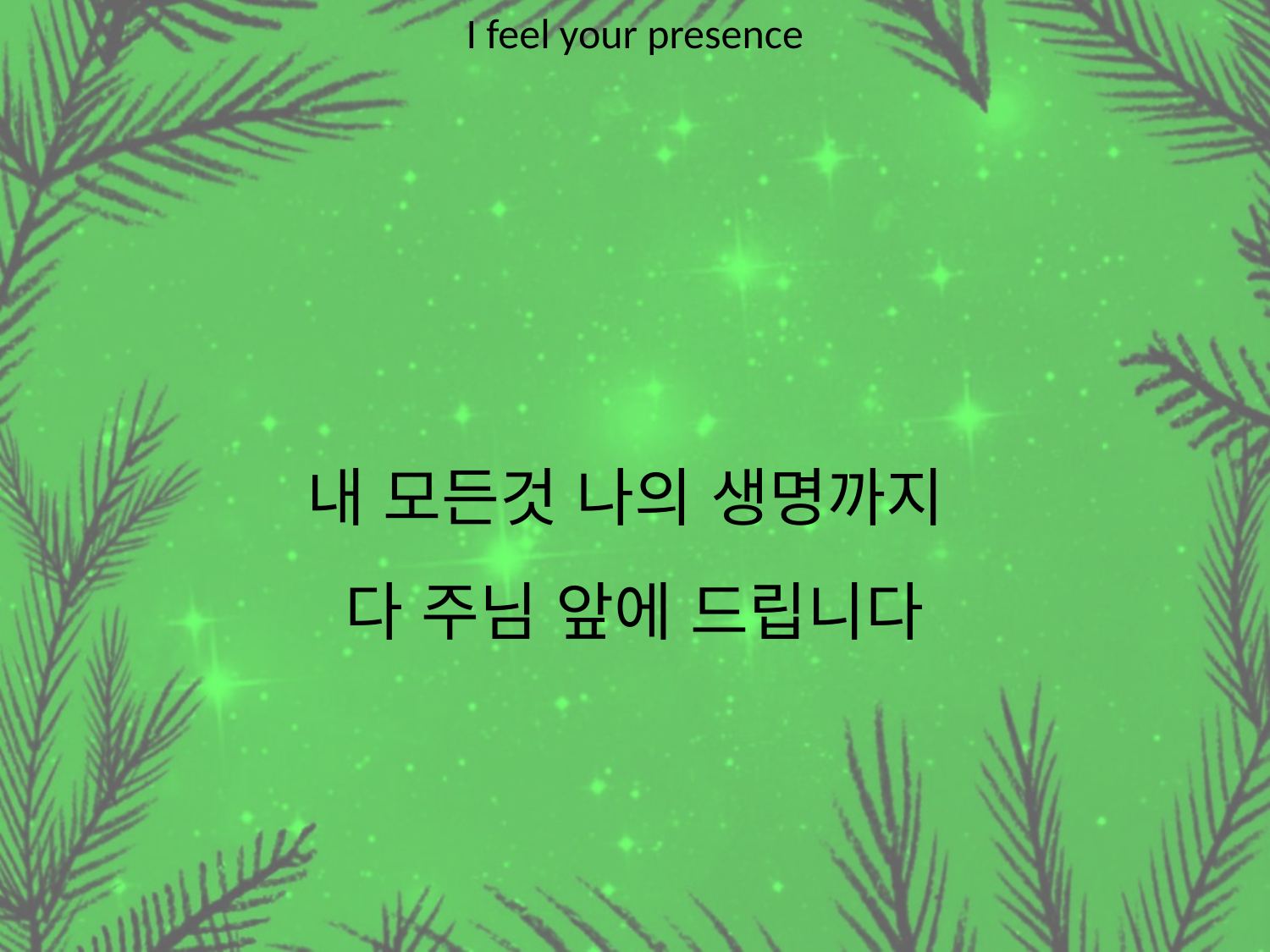

I feel your presence
#
내 모든것 나의 생명까지
다 주님 앞에 드립니다